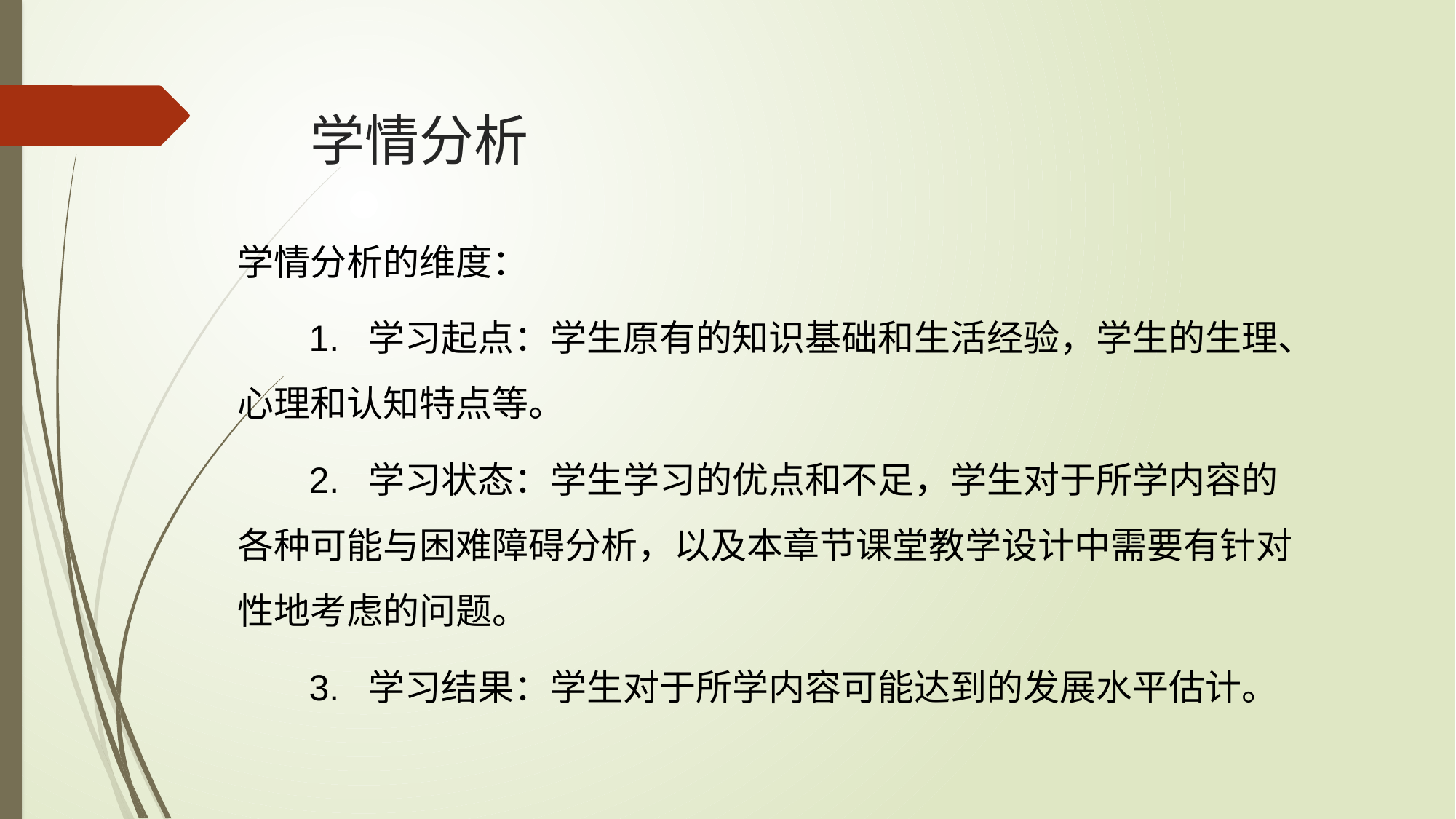

# 学情分析
学情分析的维度：
       1.  学习起点：学生原有的知识基础和生活经验，学生的生理、心理和认知特点等。
       2.  学习状态：学生学习的优点和不足，学生对于所学内容的各种可能与困难障碍分析，以及本章节课堂教学设计中需要有针对性地考虑的问题。
       3.  学习结果：学生对于所学内容可能达到的发展水平估计。